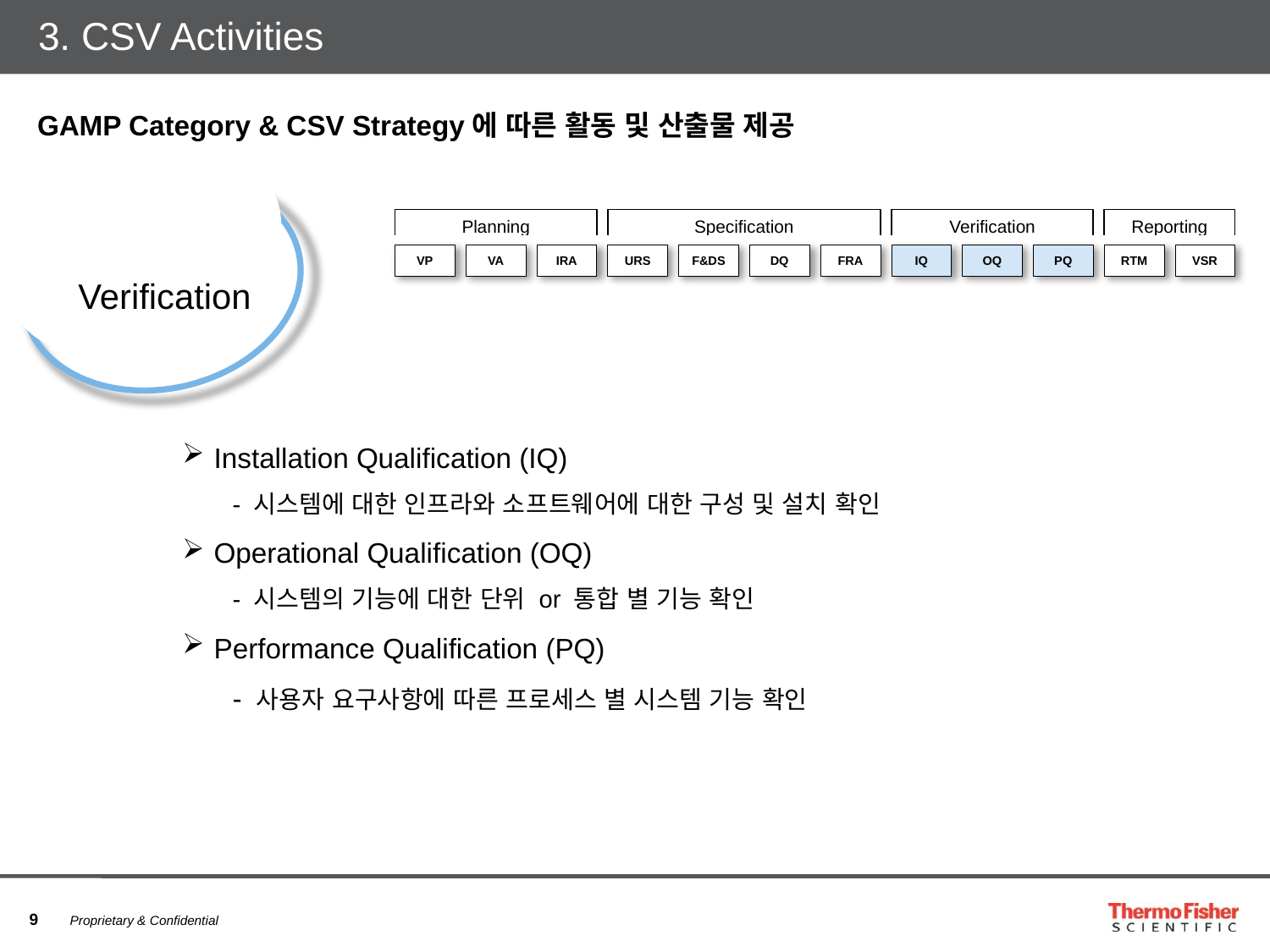

# 3. CSV Activities
GAMP Category & CSV Strategy에 따른 활동 및 산출물 제공

Verification
Planning
Specification
Verification
Reporting

VP
VA
IRA
URS
F&DS
DQ
FRA
IQ
OQ
PQ
RTM
VSR
 Installation Qualification (IQ)
- 시스템에 대한 인프라와 소프트웨어에 대한 구성 및 설치 확인
 Operational Qualification (OQ)
- 시스템의 기능에 대한 단위 or 통합 별 기능 확인
 Performance Qualification (PQ)
- 사용자 요구사항에 따른 프로세스 별 시스템 기능 확인